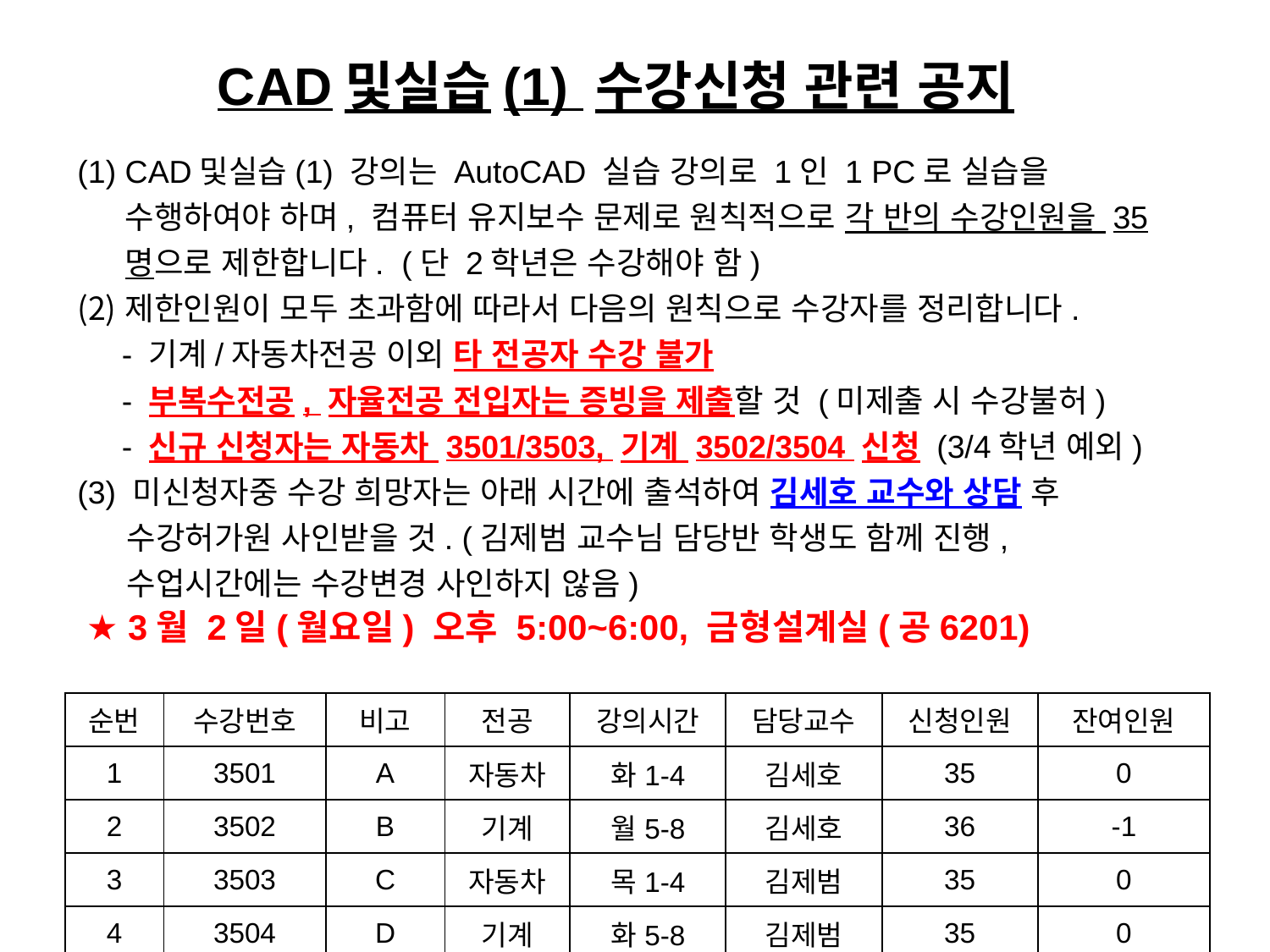

CAD및실습(1) 수강신청 관련 공지
CAD및실습(1) 강의는 AutoCAD 실습 강의로 1인 1 PC로 실습을 수행하여야 하며, 컴퓨터 유지보수 문제로 원칙적으로 각 반의 수강인원을 35명으로 제한합니다.  (단 2학년은 수강해야 함)
제한인원이 모두 초과함에 따라서 다음의 원칙으로 수강자를 정리합니다.
     - 기계/자동차전공 이외 타 전공자 수강 불가
     - 부복수전공, 자율전공 전입자는 증빙을 제출할 것 (미제출 시 수강불허)
     - 신규 신청자는 자동차 3501/3503, 기계 3502/3504 신청 (3/4학년 예외)
(3) 미신청자중 수강 희망자는 아래 시간에 출석하여 김세호 교수와 상담 후 수강허가원 사인받을 것. (김제범 교수님 담당반 학생도 함께 진행, 수업시간에는 수강변경 사인하지 않음)
 ★ 3월 2일(월요일) 오후 5:00~6:00, 금형설계실(공6201)
| 순번 | 수강번호 | 비고 | 전공 | 강의시간 | 담당교수 | 신청인원 | 잔여인원 |
| --- | --- | --- | --- | --- | --- | --- | --- |
| 1 | 3501 | A | 자동차 | 화1-4 | 김세호 | 35 | 0 |
| 2 | 3502 | B | 기계 | 월5-8 | 김세호 | 36 | -1 |
| 3 | 3503 | C | 자동차 | 목1-4 | 김제범 | 35 | 0 |
| 4 | 3504 | D | 기계 | 화5-8 | 김제범 | 35 | 0 |